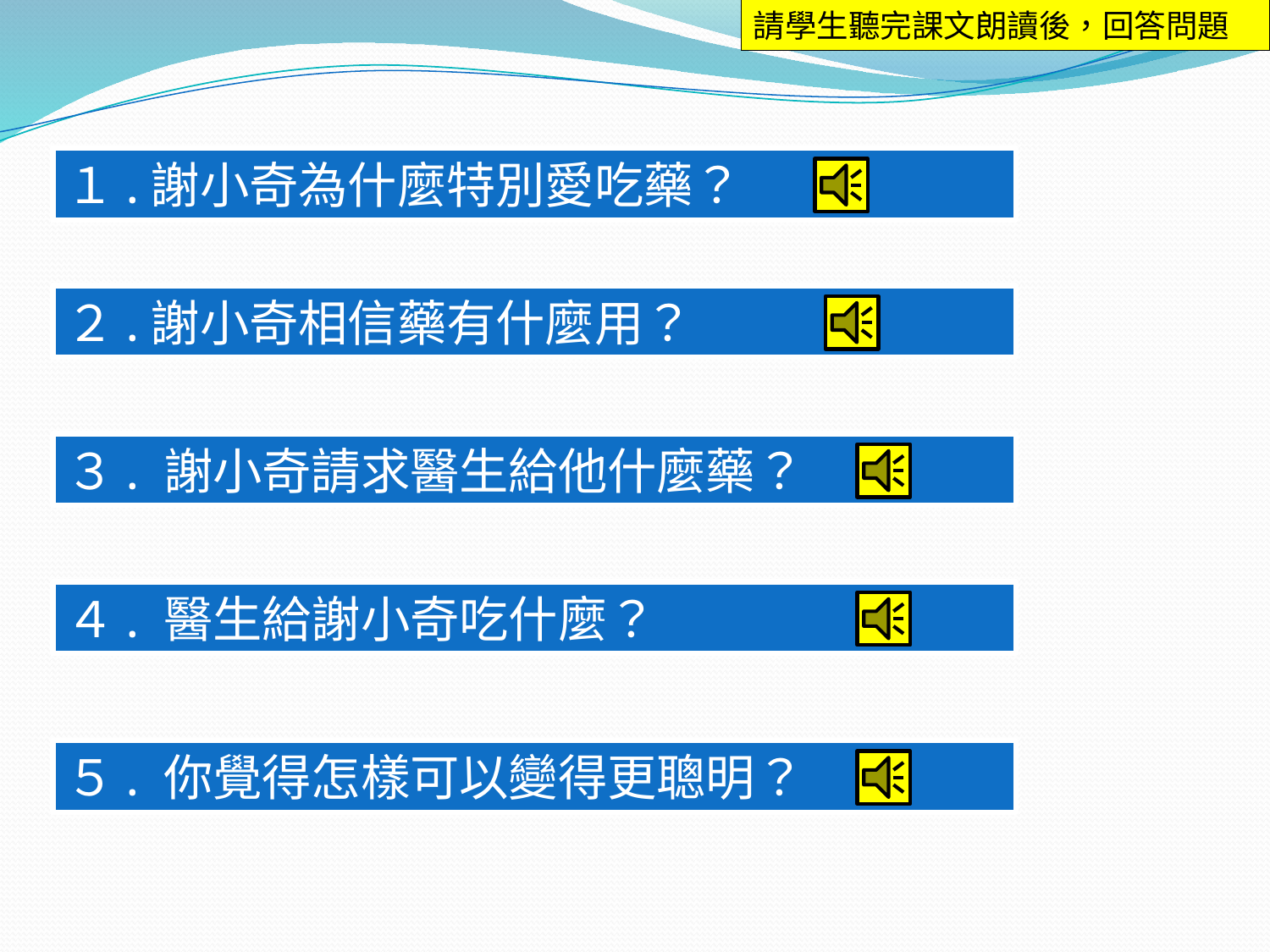

請學生聽完課文朗讀後，回答問題
１.謝小奇為什麼特別愛吃藥？

２.謝小奇相信藥有什麼用？

３. 謝小奇請求醫生給他什麼藥？

４. 醫生給謝小奇吃什麼？

５. 你覺得怎樣可以變得更聰明？